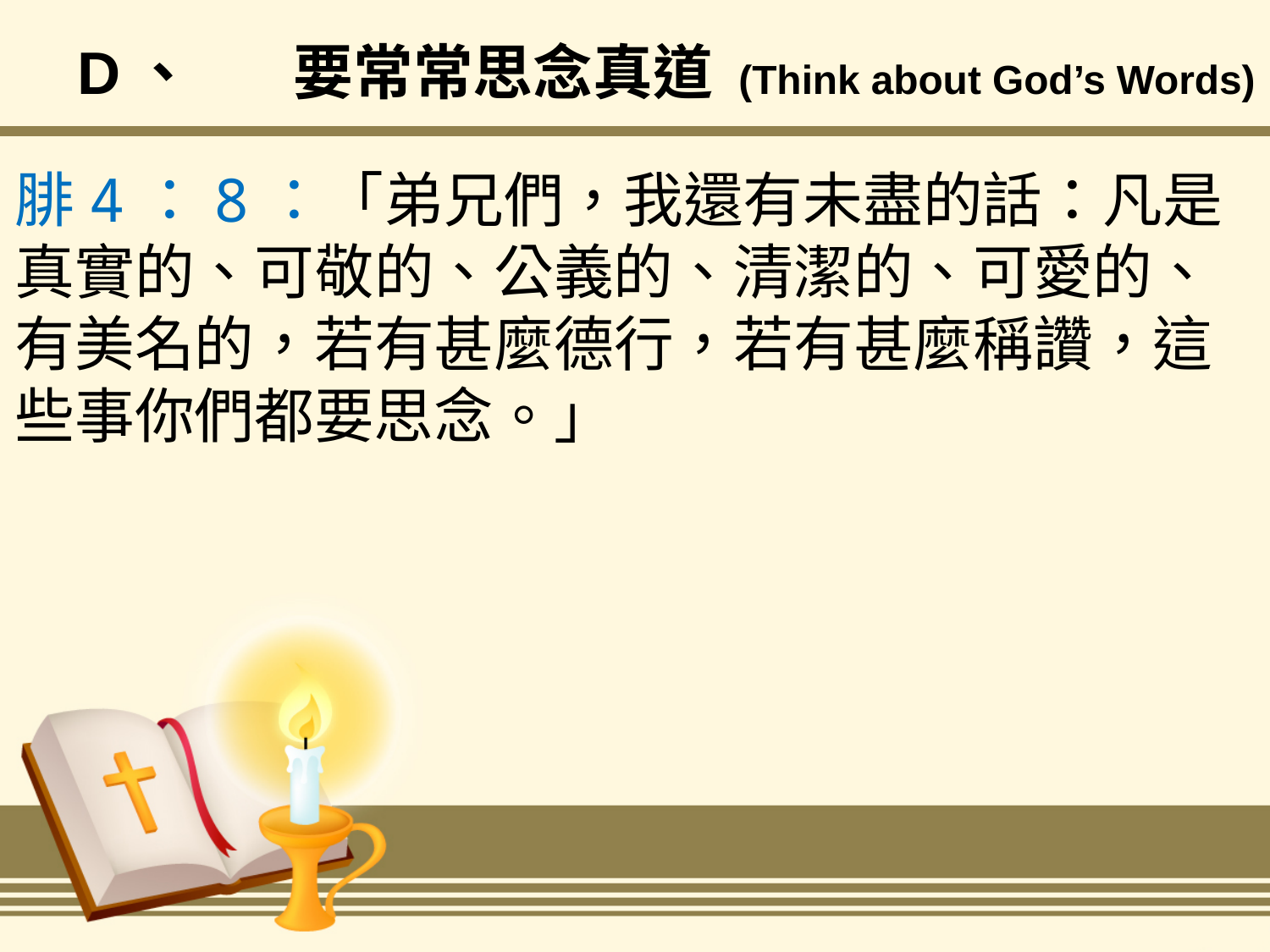

# D、	要常常思念真道 (Think about God’s Words)
腓4：8：「弟兄們，我還有未盡的話：凡是真實的、可敬的、公義的、清潔的、可愛的、有美名的，若有甚麼德行，若有甚麼稱讚，這些事你們都要思念。」